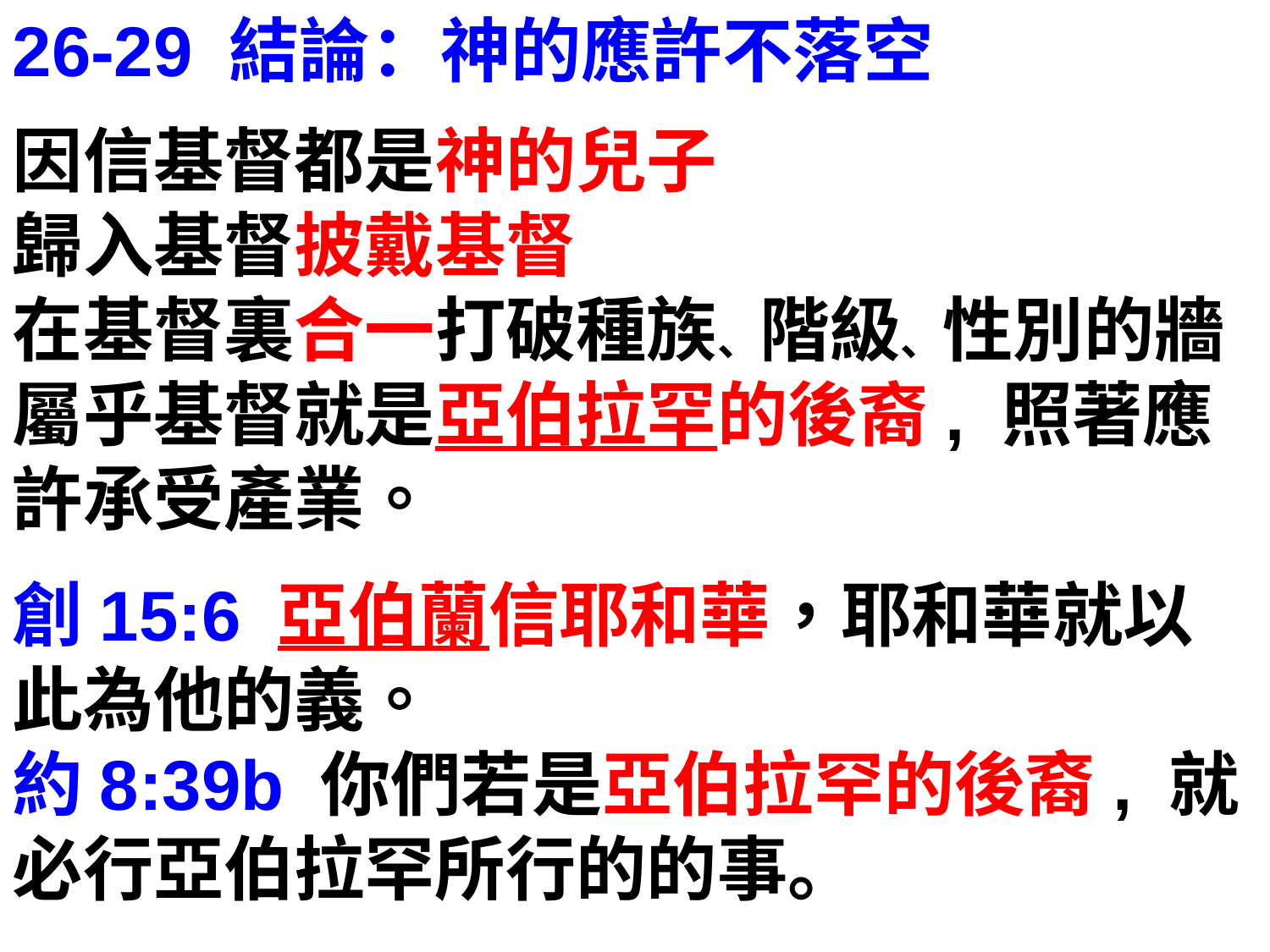

26-29 結論：神的應許不落空

因信基督都是神的兒子
歸入基督披戴基督
在基督裏合一打破種族、階級、性別的牆
屬乎基督就是亞伯拉罕的後裔, 照著應許承受產業。

創15:6 亞伯蘭信耶和華，耶和華就以此為他的義。
約8:39b 你們若是亞伯拉罕的後裔, 就必行亞伯拉罕所行的的事。